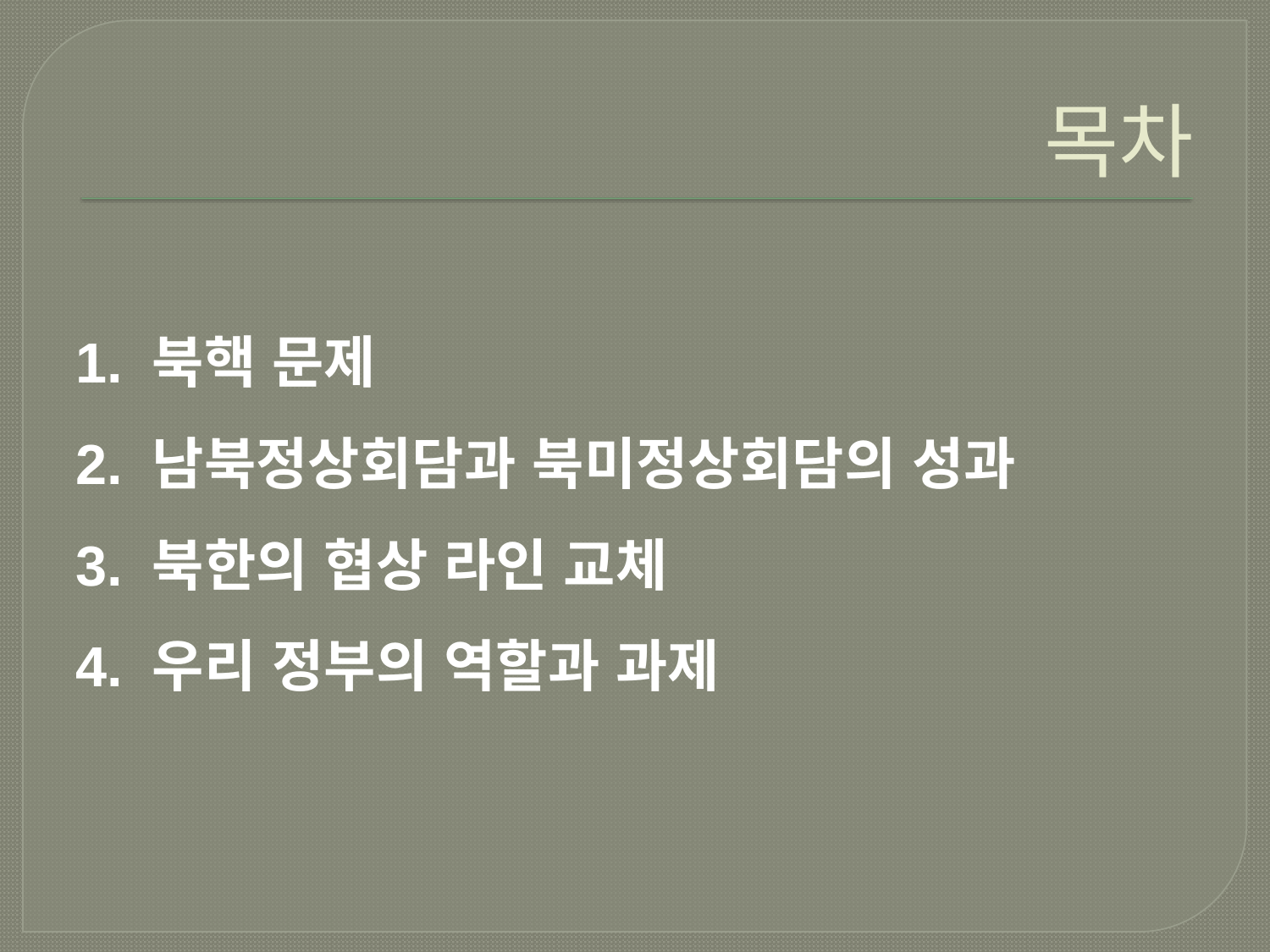

# 목차
1. 북핵 문제
2. 남북정상회담과 북미정상회담의 성과
3. 북한의 협상 라인 교체
4. 우리 정부의 역할과 과제